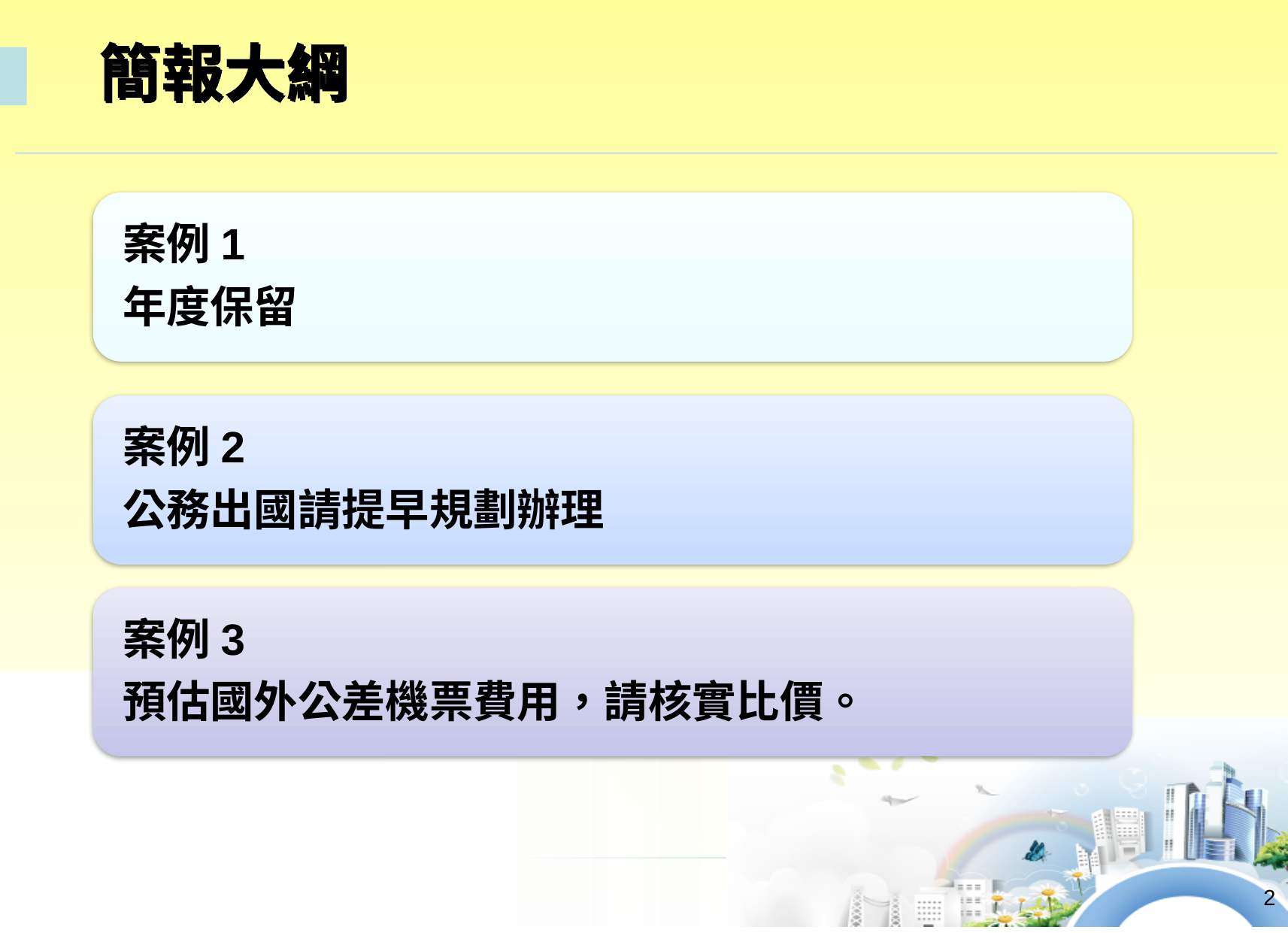

簡報大綱
案例1
年度保留
案例2
公務出國請提早規劃辦理
案例3
預估國外公差機票費用，請核實比價。
2